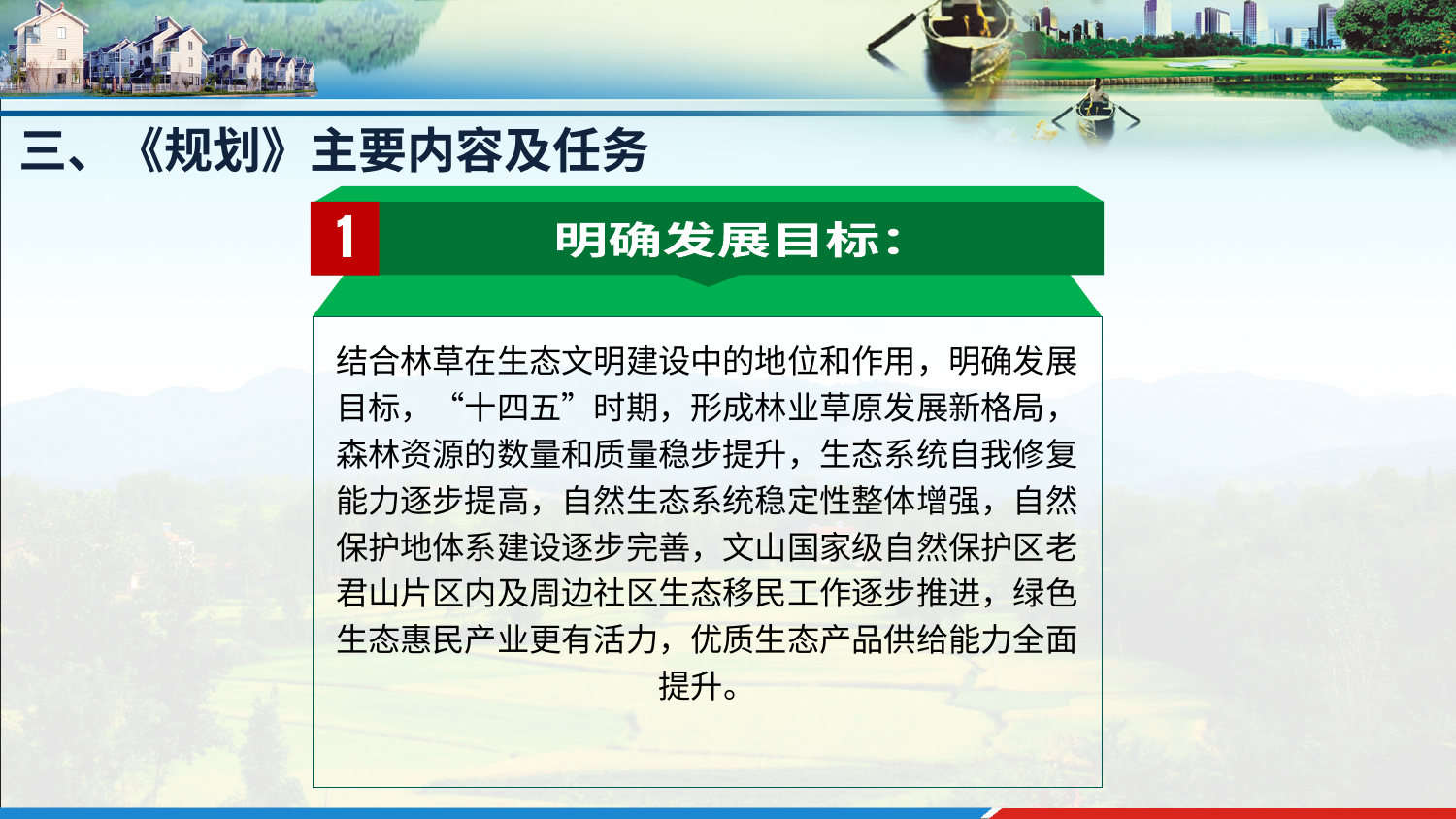

三、《规划》主要内容及任务

明确发展目标：
1

结合林草在生态文明建设中的地位和作用，明确发展目标，“十四五”时期，形成林业草原发展新格局，森林资源的数量和质量稳步提升，生态系统自我修复能力逐步提高，自然生态系统稳定性整体增强，自然保护地体系建设逐步完善，文山国家级自然保护区老君山片区内及周边社区生态移民工作逐步推进，绿色生态惠民产业更有活力，优质生态产品供给能力全面提升。